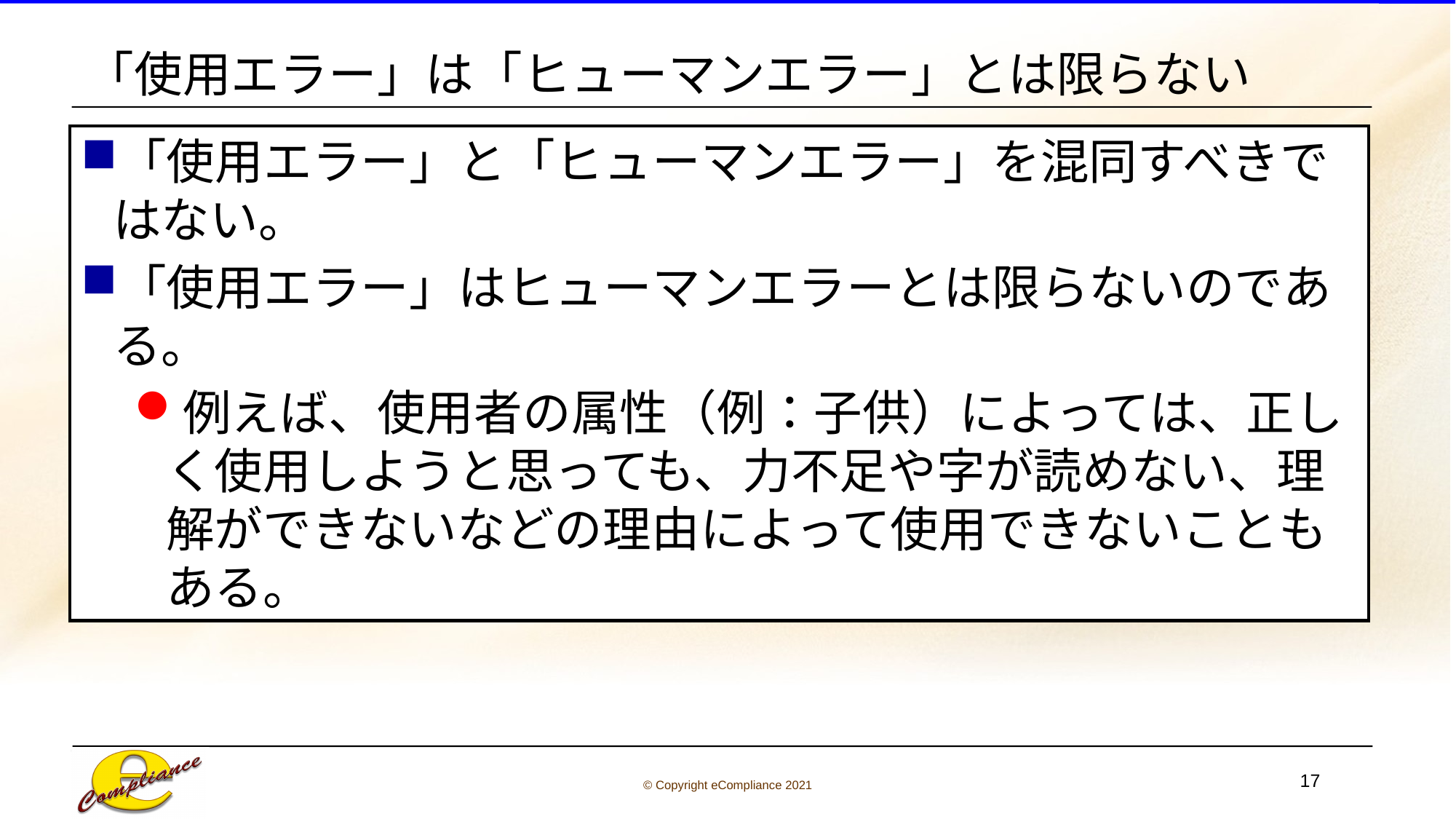

# 「使用エラー」は「ヒューマンエラー」とは限らない
「使用エラー」と「ヒューマンエラー」を混同すべきではない。
「使用エラー」はヒューマンエラーとは限らないのである。
例えば、使用者の属性（例：子供）によっては、正しく使用しようと思っても、力不足や字が読めない、理解ができないなどの理由によって使用できないこともある。